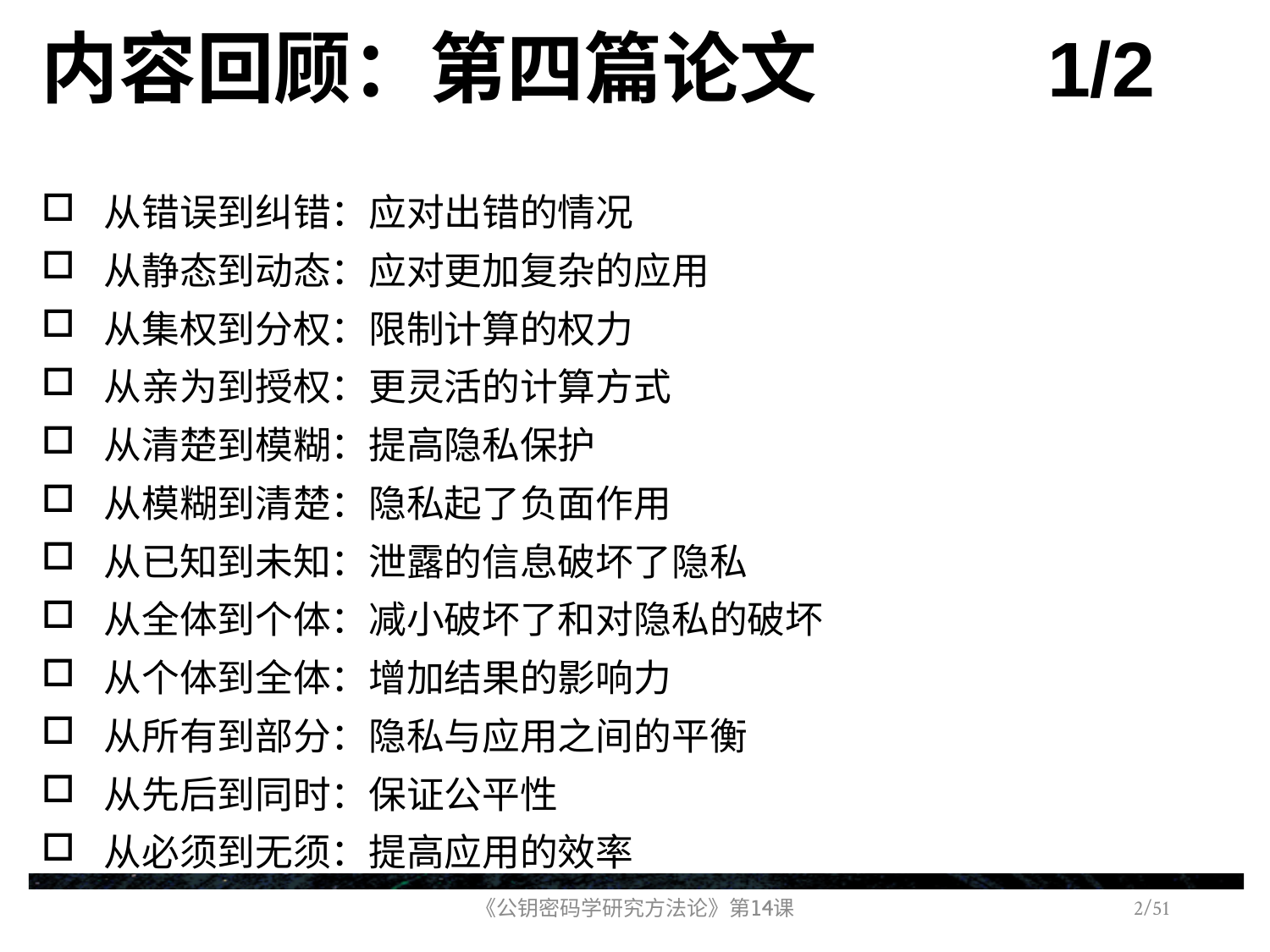

# 内容回顾：第四篇论文            1/2
从错误到纠错：应对出错的情况
从静态到动态：应对更加复杂的应用
从集权到分权：限制计算的权力
从亲为到授权：更灵活的计算方式
从清楚到模糊：提高隐私保护
从模糊到清楚：隐私起了负面作用
从已知到未知：泄露的信息破坏了隐私
从全体到个体：减小破坏了和对隐私的破坏
从个体到全体：增加结果的影响力
从所有到部分：隐私与应用之间的平衡
从先后到同时：保证公平性
从必须到无须：提高应用的效率

《公钥密码学研究方法论》第14课
2/51